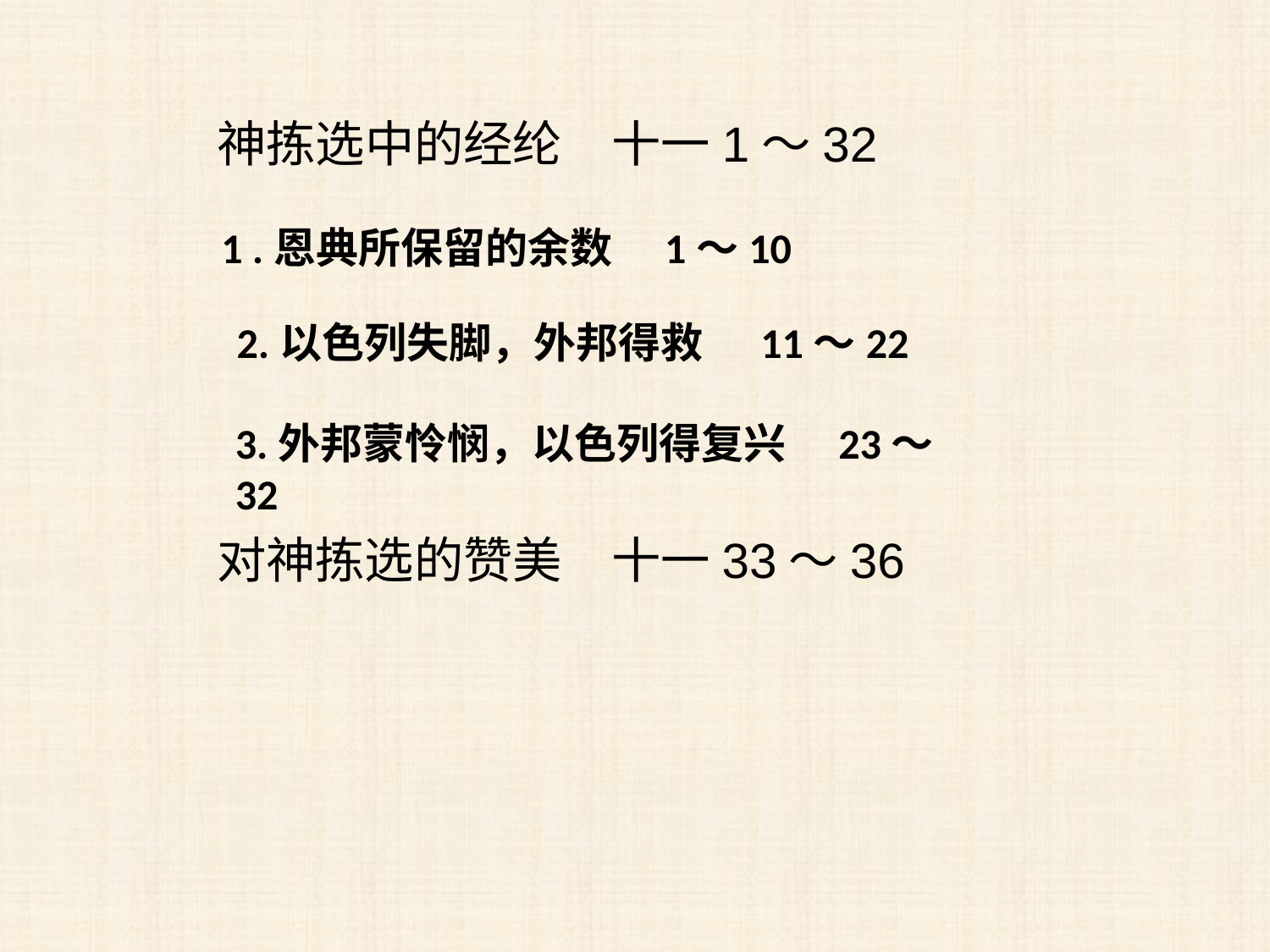

神拣选中的经纶　十一1～32
 1 .恩典所保留的余数　1～10
2.以色列失脚，外邦得救     11～22
3.外邦蒙怜悯，以色列得复兴　23～32
对神拣选的赞美　十一33～36